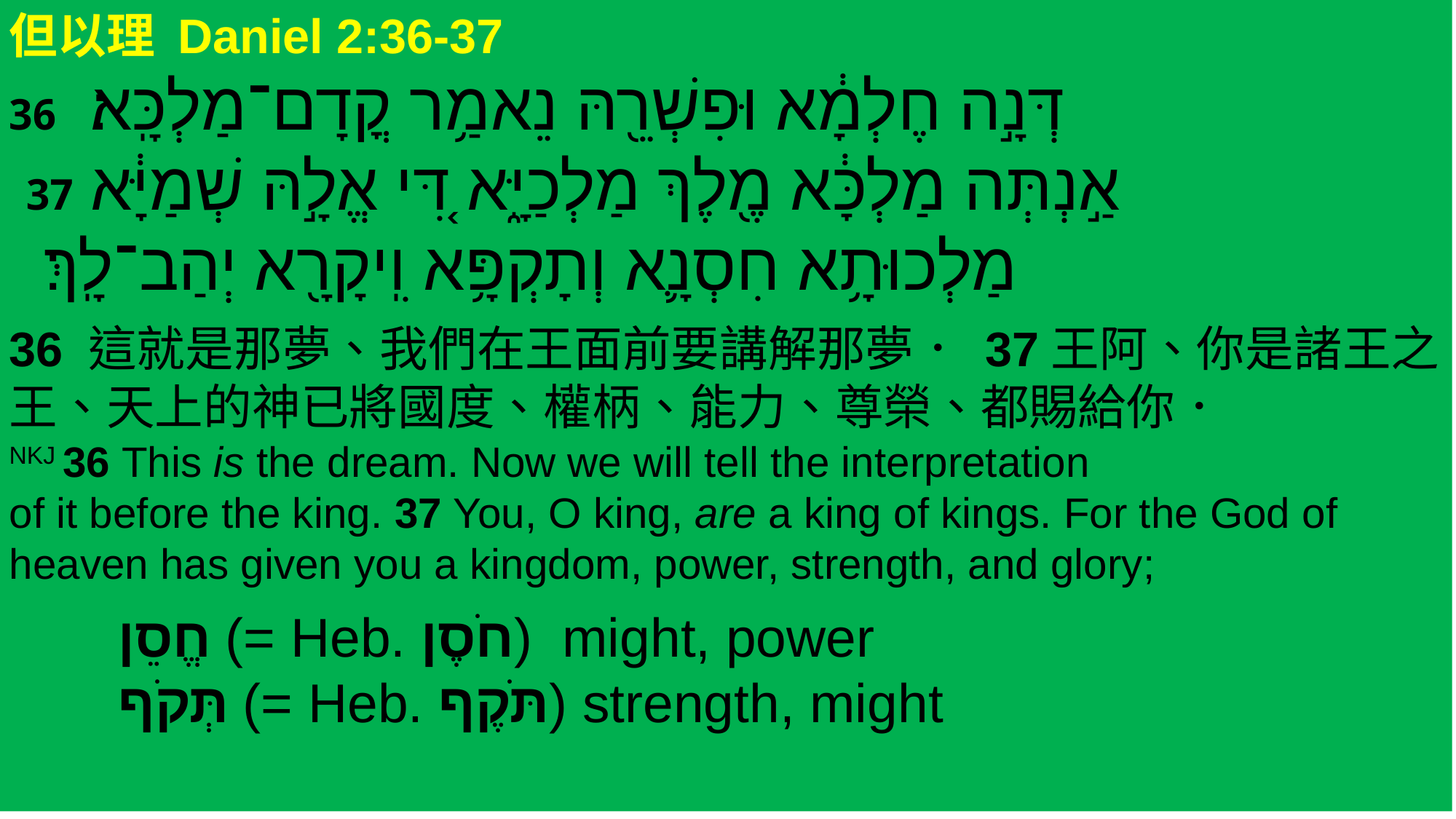

但以理 Daniel 2:36-37
‎דְּנָ֣ה חֶלְמָ֔א וּפִשְׁרֵ֖הּ נֵאמַ֥ר קֳדָם־מַלְכָּֽא׃  36
 אַ֣נְתְּה מַלְכָּ֔א מֶ֖לֶךְ מַלְכַיָּ֑א דִּ֚י אֱלָ֣הּ שְׁמַיָּ֔א 37
  מַלְכוּתָ֥א חִסְנָ֛א וְתָקְפָּ֥א וִֽיקָרָ֖א יְהַב־לָֽךְ׃

36 這就是那夢、我們在王面前要講解那夢． 37王阿、你是諸王之王、天上的神已將國度、權柄、能力、尊榮、都賜給你．
NKJ 36 This is the dream. Now we will tell the interpretation
of it before the king. 37 You, O king, are a king of kings. For the God of heaven has given you a kingdom, power, strength, and glory;

	חֱסֵן (= Heb. חֹסֶן)  might, power
	תְּקֹף (= Heb. תֹּקֶף) strength, might